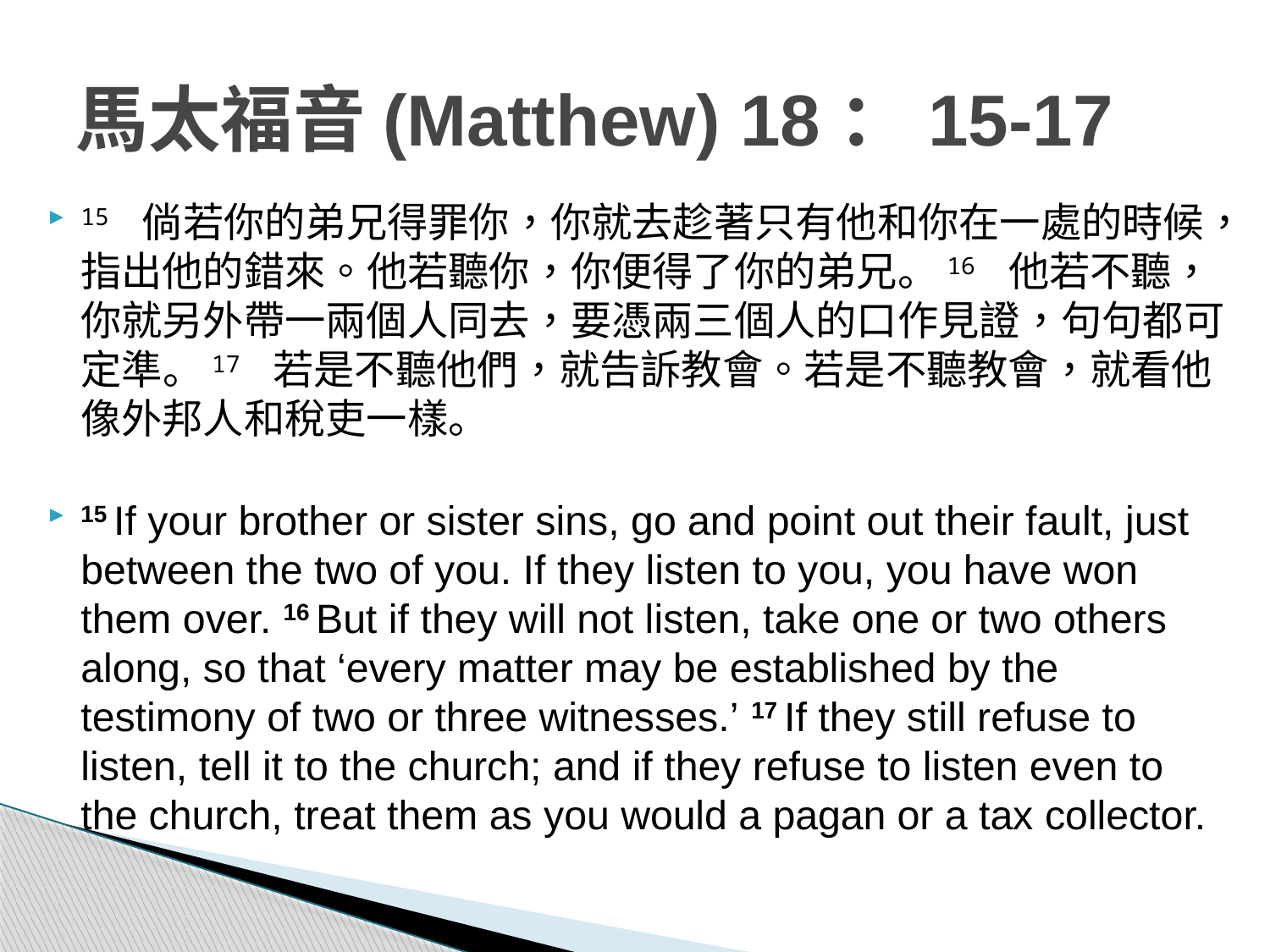

# 馬太福音(Matthew) 18：15-17
15 倘若你的弟兄得罪你，你就去趁著只有他和你在一處的時候，指出他的錯來。他若聽你，你便得了你的弟兄。16 他若不聽，你就另外帶一兩個人同去，要憑兩三個人的口作見證，句句都可定準。17 若是不聽他們，就告訴教會。若是不聽教會，就看他像外邦人和稅吏一樣。

15 If your brother or sister sins, go and point out their fault, just between the two of you. If they listen to you, you have won them over. 16 But if they will not listen, take one or two others along, so that ‘every matter may be established by the testimony of two or three witnesses.’ 17 If they still refuse to listen, tell it to the church; and if they refuse to listen even to the church, treat them as you would a pagan or a tax collector.